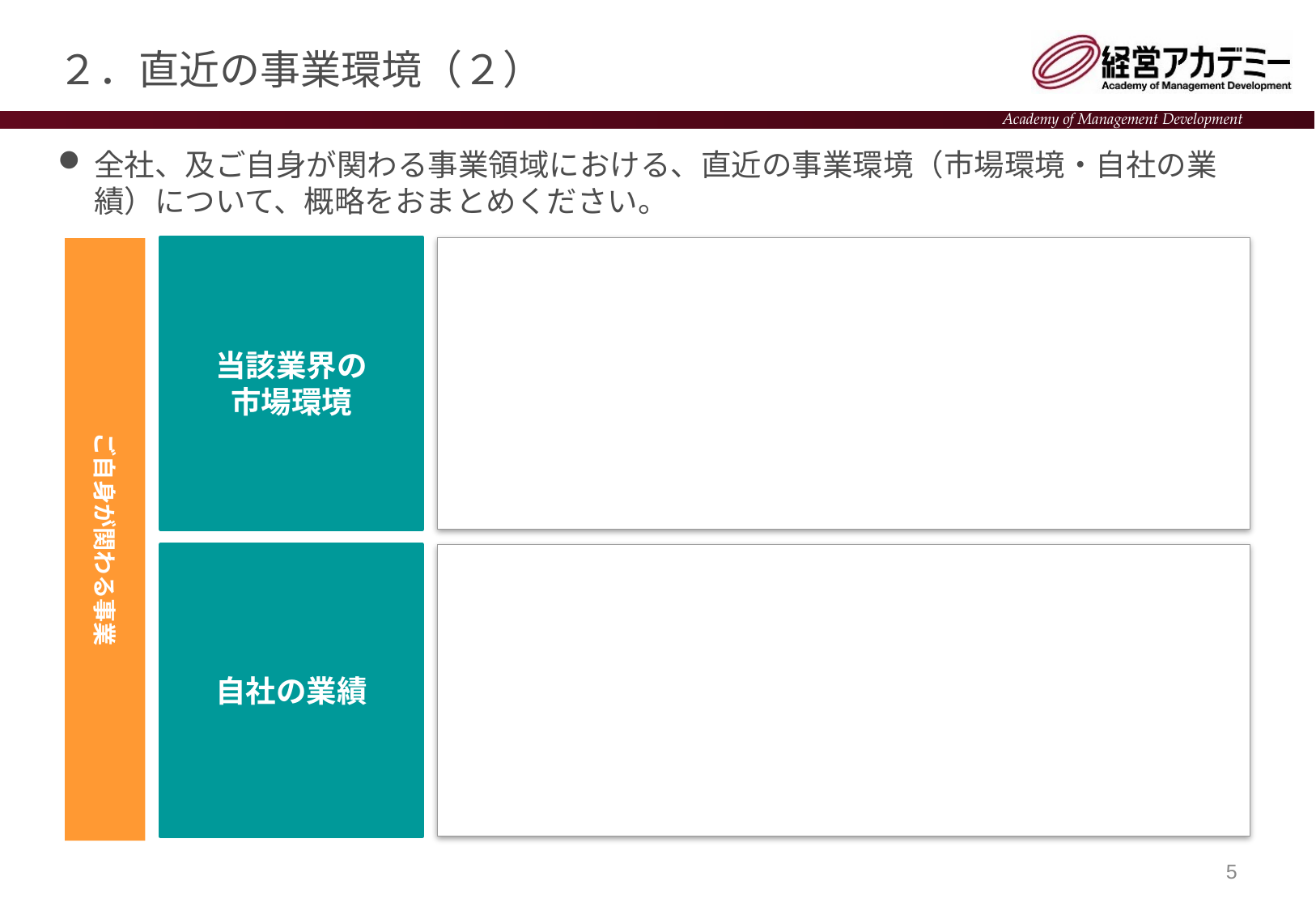

# ２．直近の事業環境（２）
全社、及ご自身が関わる事業領域における、直近の事業環境（市場環境・自社の業績）について、概略をおまとめください。

当該業界の
市場環境
ご自身が関わる事業
自社の業績

5